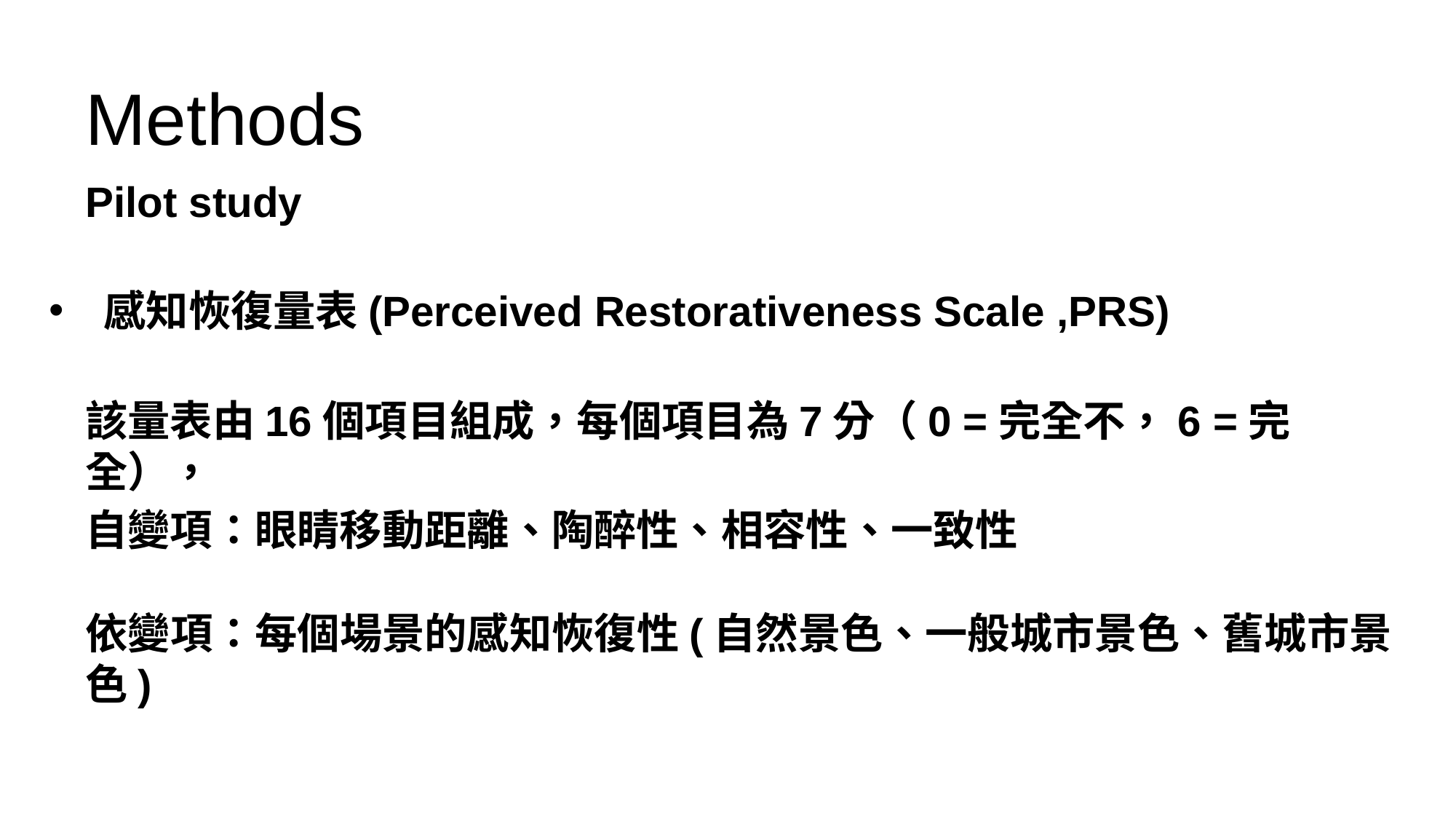

Methods
Pilot study
感知恢復量表(Perceived Restorativeness Scale ,PRS)
該量表由16個項目組成，每個項目為7分（0 =完全不，6 =完全），
自變項：眼睛移動距離、陶醉性、相容性、一致性
依變項：每個場景的感知恢復性(自然景色、一般城市景色、舊城市景色)